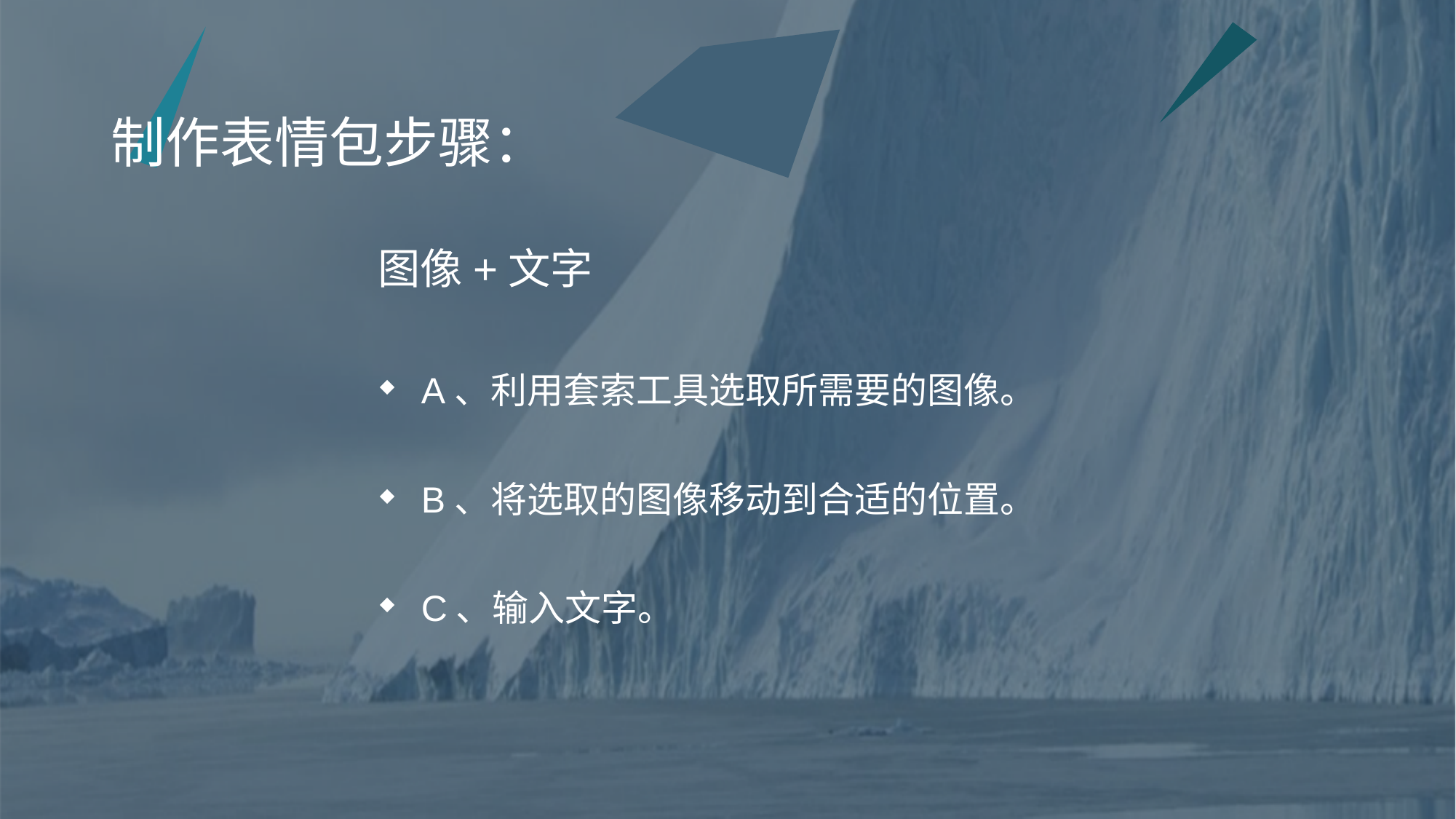

# 制作表情包步骤：
图像+文字
A、利用套索工具选取所需要的图像。

B、将选取的图像移动到合适的位置。

C、输入文字。